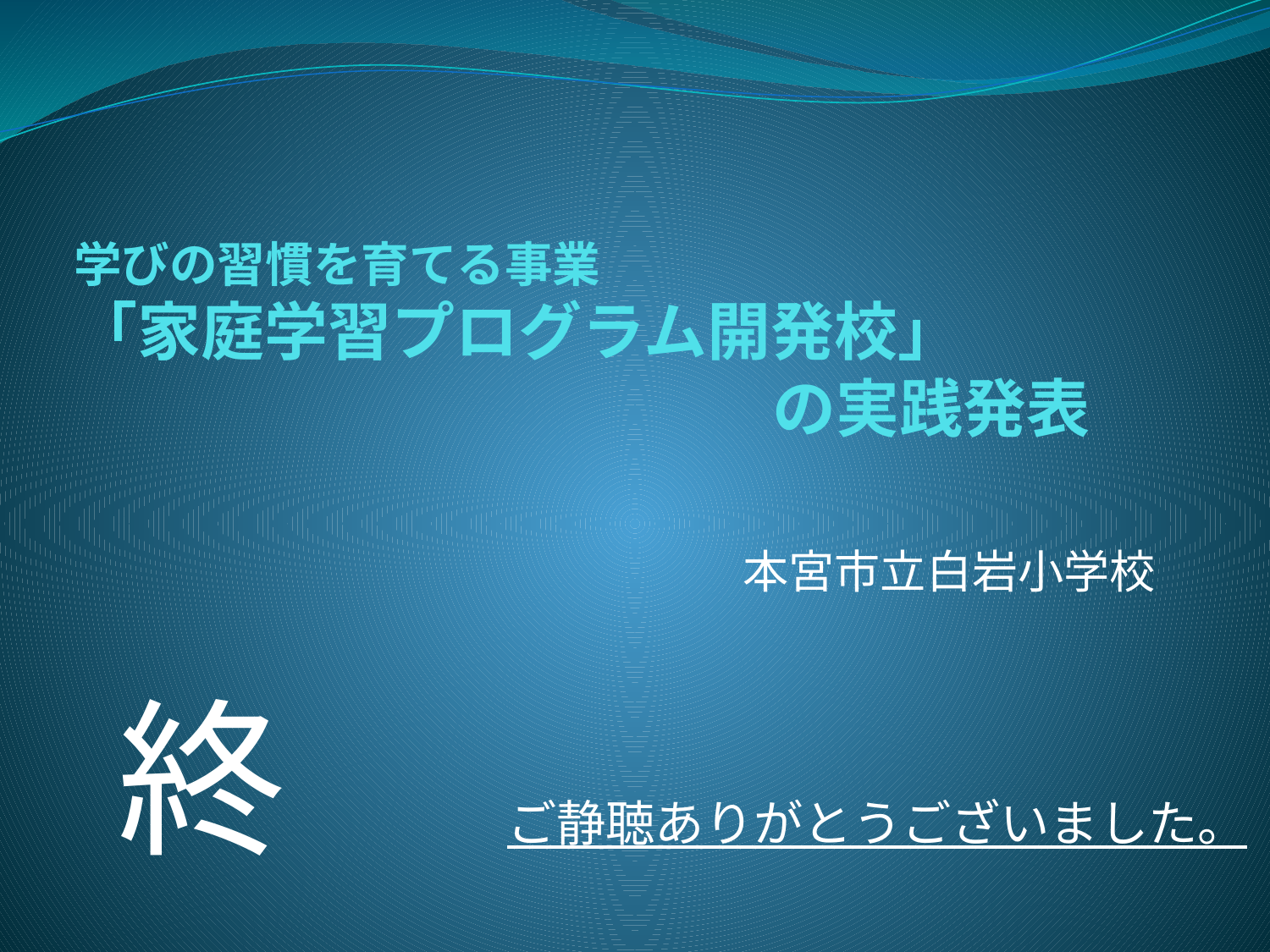

# 学びの習慣を育てる事業 「家庭学習プログラム開発校」 　　　　　　　　　　　の実践発表
本宮市立白岩小学校
終
ご静聴ありがとうございました。